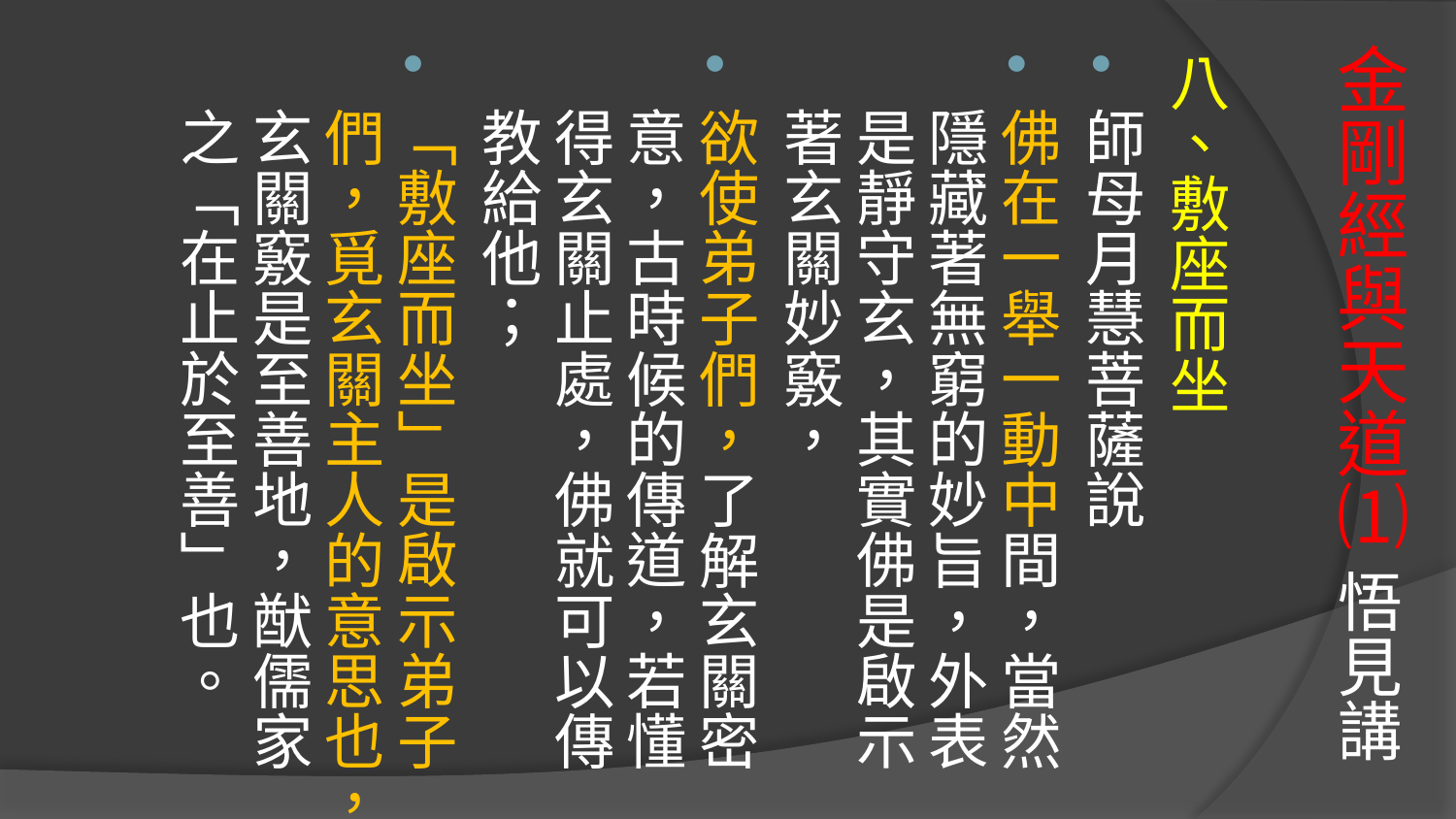

# 金剛經與天道⑴ 悟見講
八、敷座而坐
師母月慧菩薩說
佛在一舉一動中間，當然隱藏著無窮的妙旨，外表是靜守玄，其實佛是啟示著玄關妙竅，
欲使弟子們，了解玄關密意，古時候的傳道，若懂得玄關止處，佛就可以傳教給他；
「敷座而坐」是啟示弟子們，覓玄關主人的意思也，玄關竅是至善地，猷儒家之「在止於至善」也。